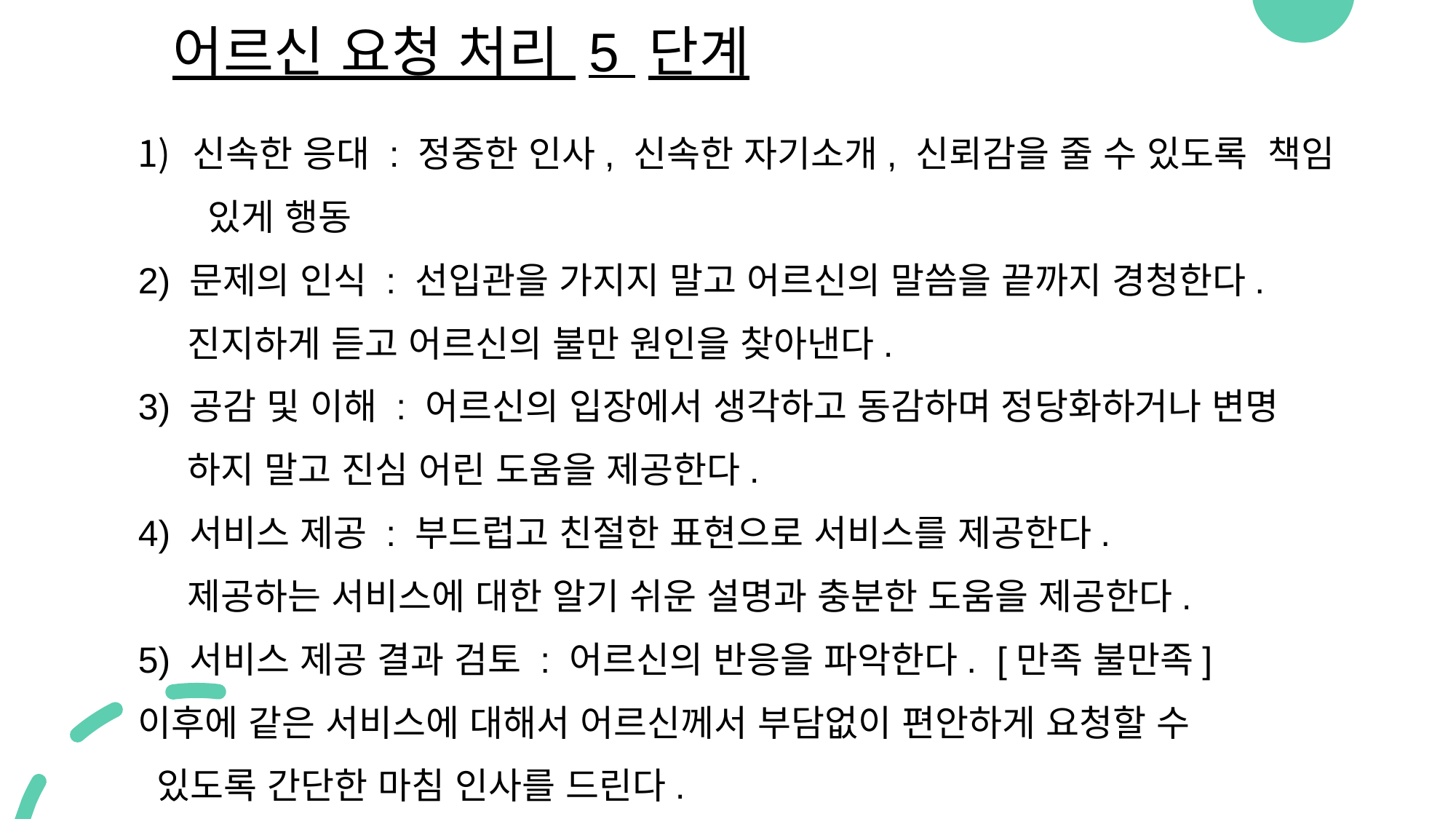

# 어르신 요청 처리 5 단계
신속한 응대 : 정중한 인사, 신속한 자기소개, 신뢰감을 줄 수 있도록  책임
      있게 행동
2) 문제의 인식 : 선입관을 가지지 말고 어르신의 말씀을 끝까지 경청한다.
    진지하게 듣고 어르신의 불만 원인을 찾아낸다.
3) 공감 및 이해 : 어르신의 입장에서 생각하고 동감하며 정당화하거나 변명
    하지 말고 진심 어린 도움을 제공한다.
4) 서비스 제공 : 부드럽고 친절한 표현으로 서비스를 제공한다.
    제공하는 서비스에 대한 알기 쉬운 설명과 충분한 도움을 제공한다.
5) 서비스 제공 결과 검토 : 어르신의 반응을 파악한다.  [만족 불만족]
이후에 같은 서비스에 대해서 어르신께서 부담없이 편안하게 요청할 수
 있도록 간단한 마침 인사를 드린다.